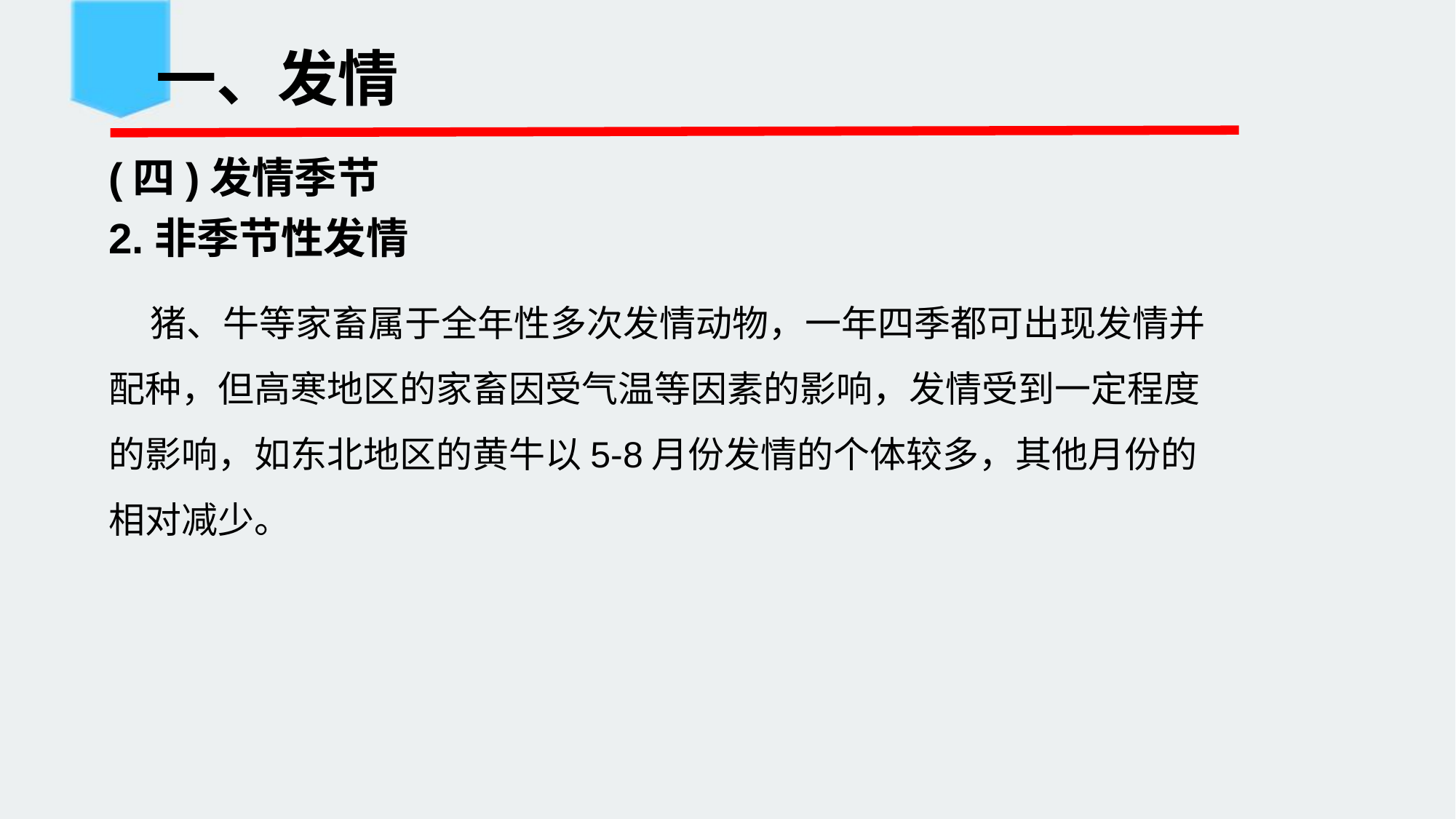

# 一、发情
(四)发情季节
2.非季节性发情
    猪、牛等家畜属于全年性多次发情动物，一年四季都可出现发情并配种，但高寒地区的家畜因受气温等因素的影响，发情受到一定程度的影响，如东北地区的黄牛以5-8月份发情的个体较多，其他月份的相对减少。